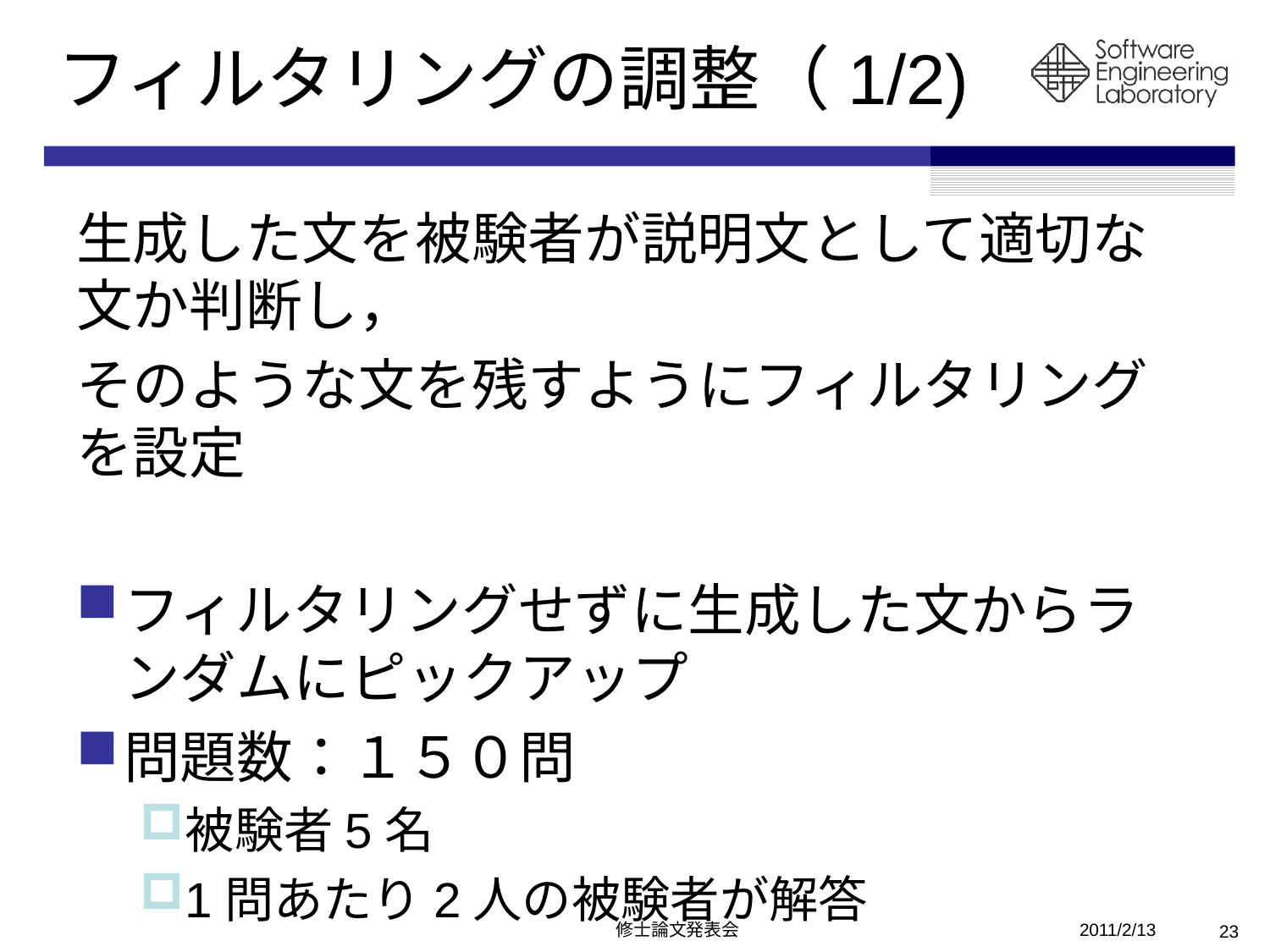

# フィルタリングの調整（1/2)
生成した文を被験者が説明文として適切な文か判断し，
そのような文を残すようにフィルタリングを設定

フィルタリングせずに生成した文からランダムにピックアップ
問題数：１５０問
被験者5名
1問あたり2人の被験者が解答
修士論文発表会
2011/2/13
23